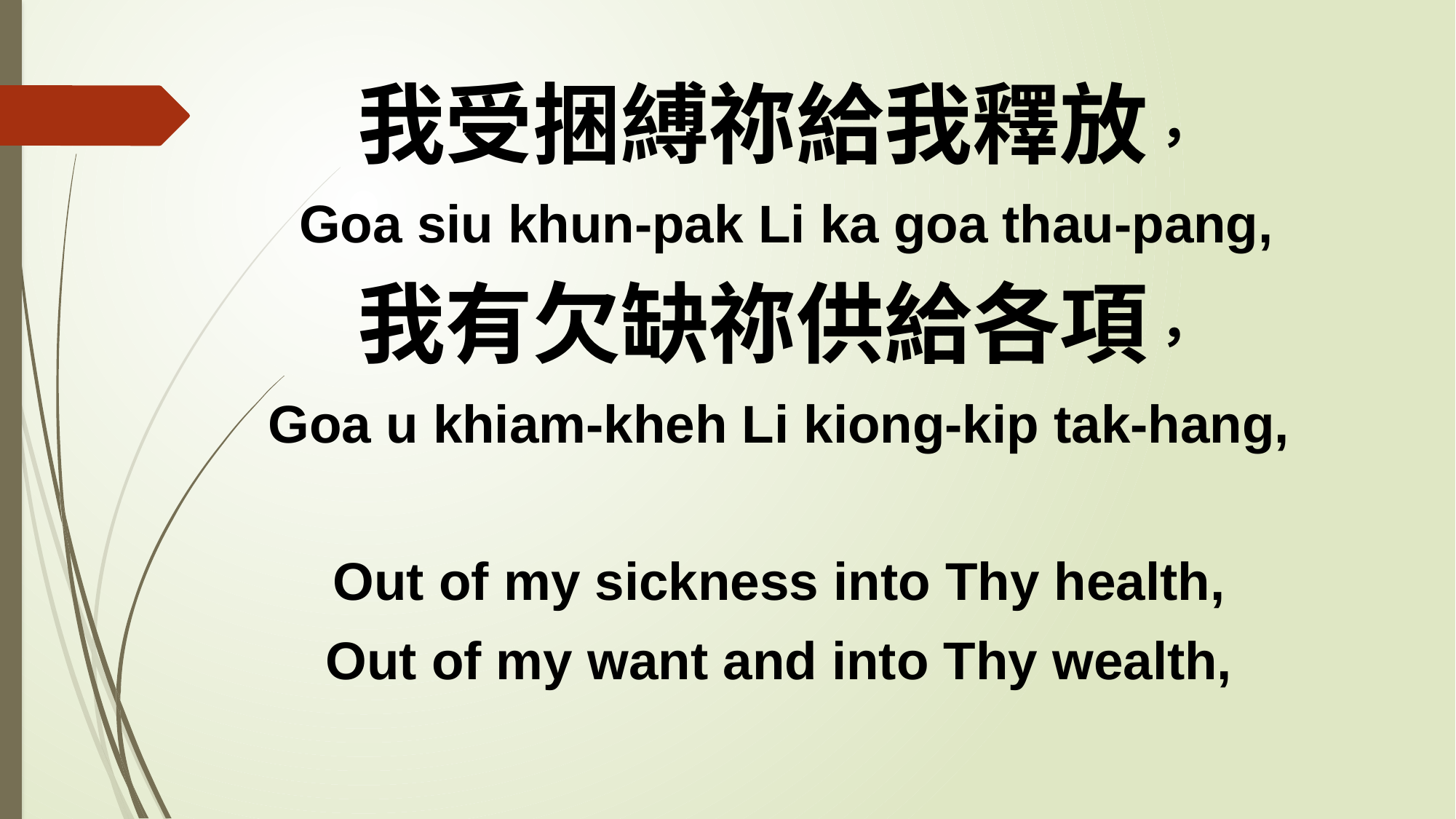

我受捆縛祢給我釋放，
 Goa siu khun-pak Li ka goa thau-pang,
我有欠缺祢供給各項，
Goa u khiam-kheh Li kiong-kip tak-hang,

Out of my sickness into Thy health,
Out of my want and into Thy wealth,